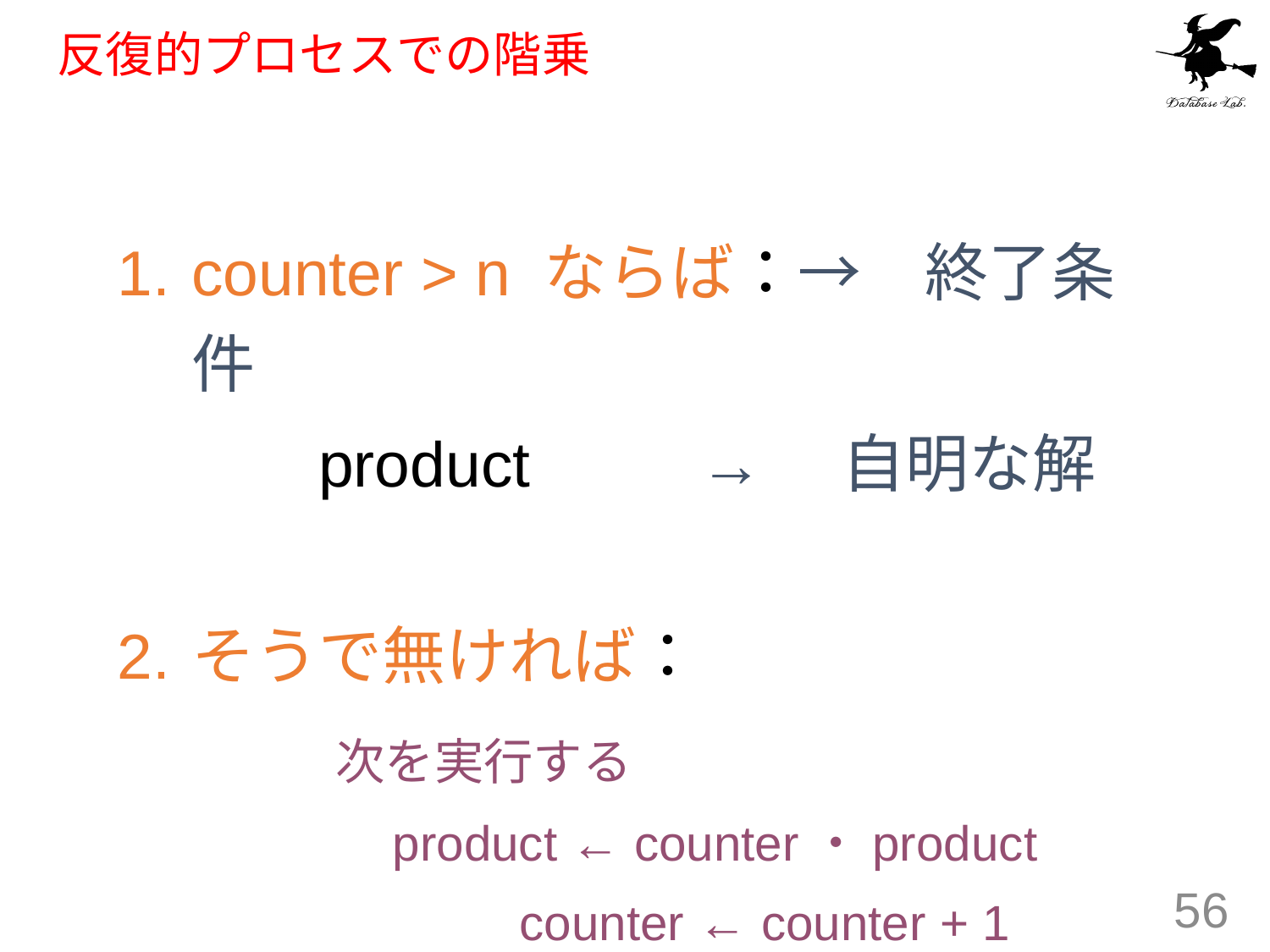

# 反復的プロセスでの階乗
counter > n ならば：→　終了条件
		product 		→　自明な解
そうで無ければ：
		　次を実行する
			product ← counter・product
　　			counter ← counter + 1

56